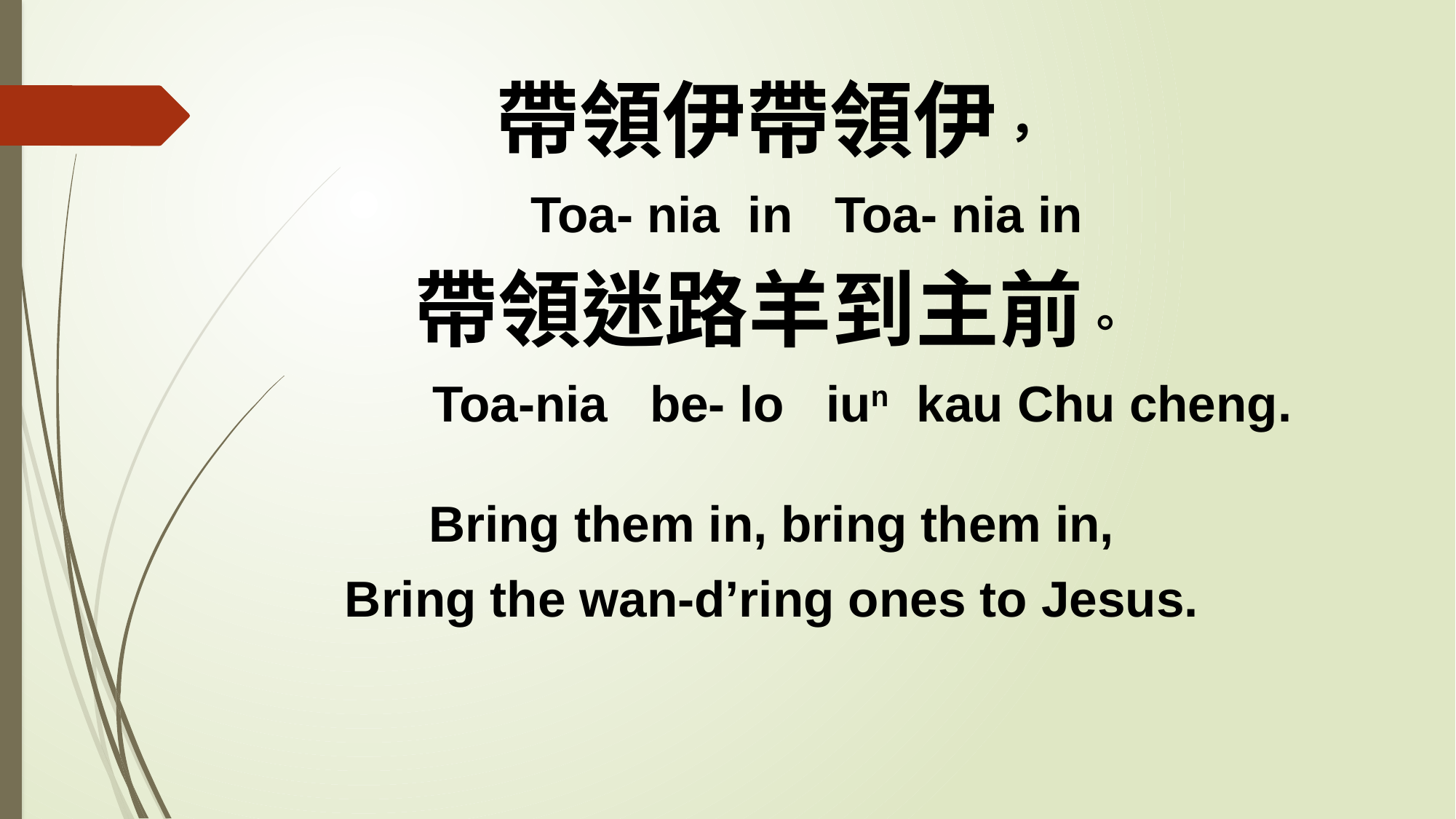

帶領伊帶領伊，
                    Toa- nia  in   Toa- nia in
帶領迷路羊到主前。
             Toa-nia   be- lo   iun  kau Chu cheng.

Bring them in, bring them in,
Bring the wan-d’ring ones to Jesus.